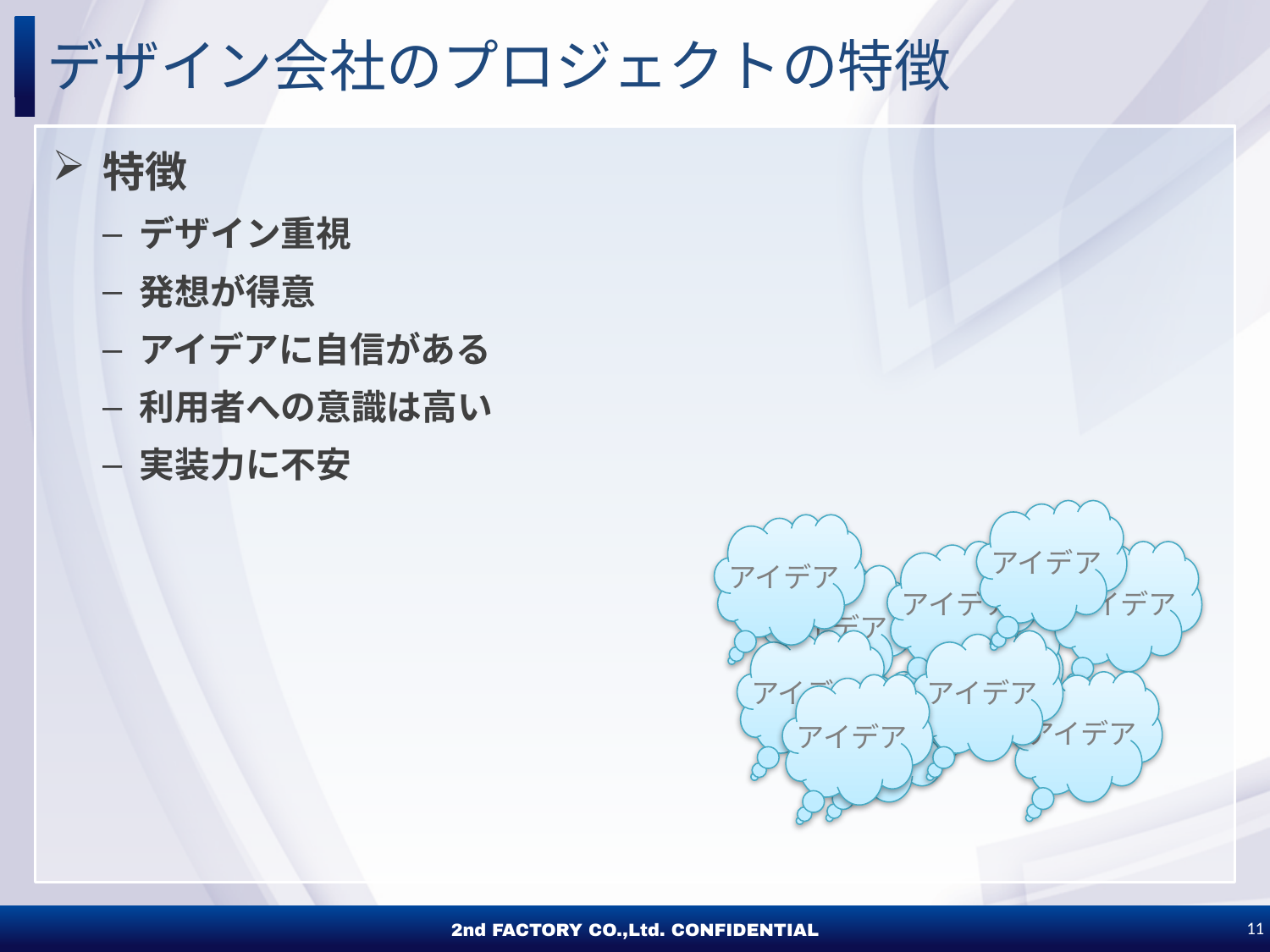

# デザイン会社のプロジェクトの特徴
特徴
デザイン重視
発想が得意
アイデアに自信がある
利用者への意識は高い
実装力に不安
アイデア
アイデア
アイデア
アイデア
アイデア
アイデア
アイデア
アイデア
アイデア
アイデア
アイデア